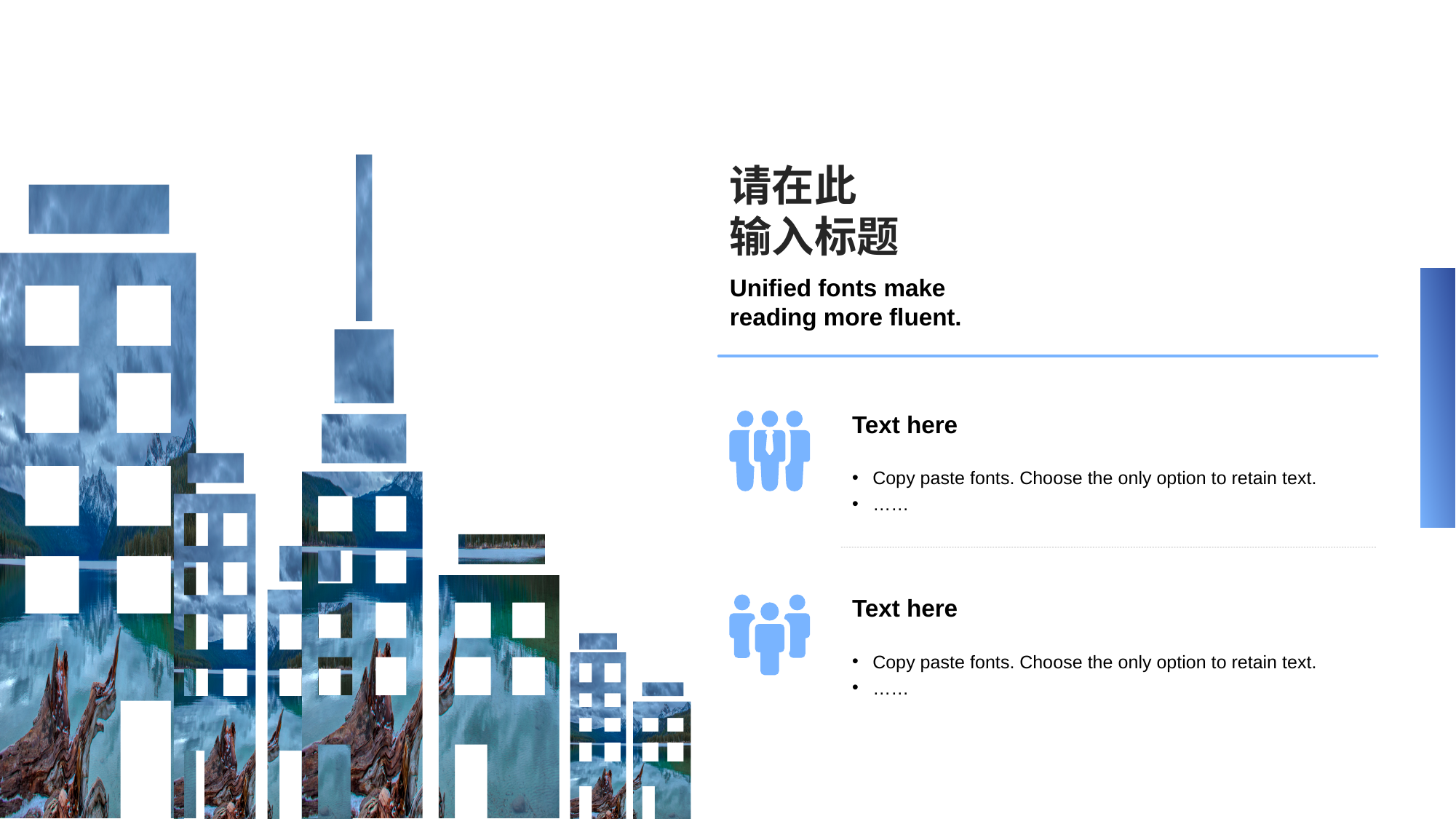

请在此
输入标题

Unified fonts make
reading more fluent.

Text here

Copy paste fonts. Choose the only option to retain text.
……
Text here

Copy paste fonts. Choose the only option to retain text.
……